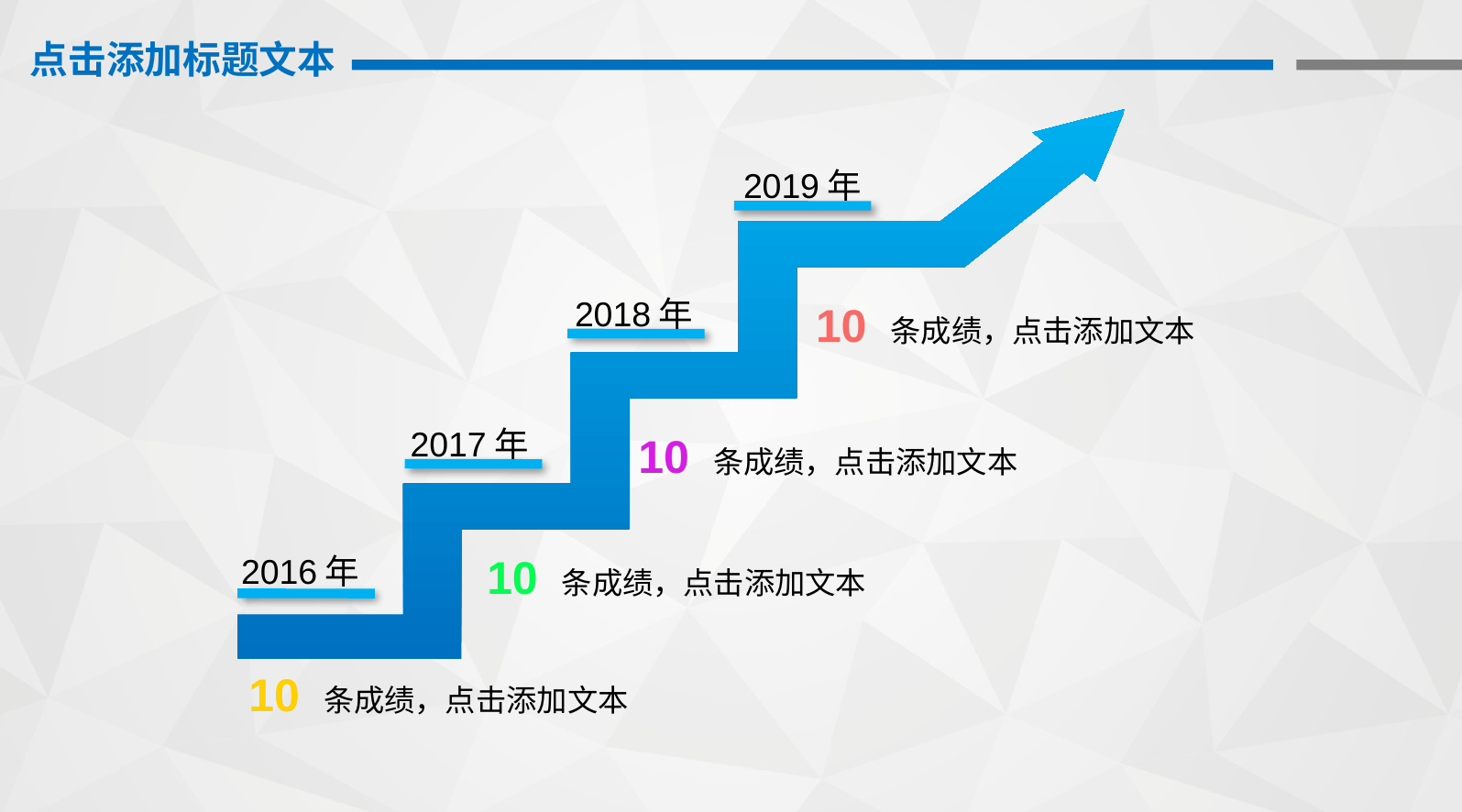

2019年
2018年
10 条成绩，点击添加文本
2017年
10 条成绩，点击添加文本
10 条成绩，点击添加文本
2016年
10 条成绩，点击添加文本